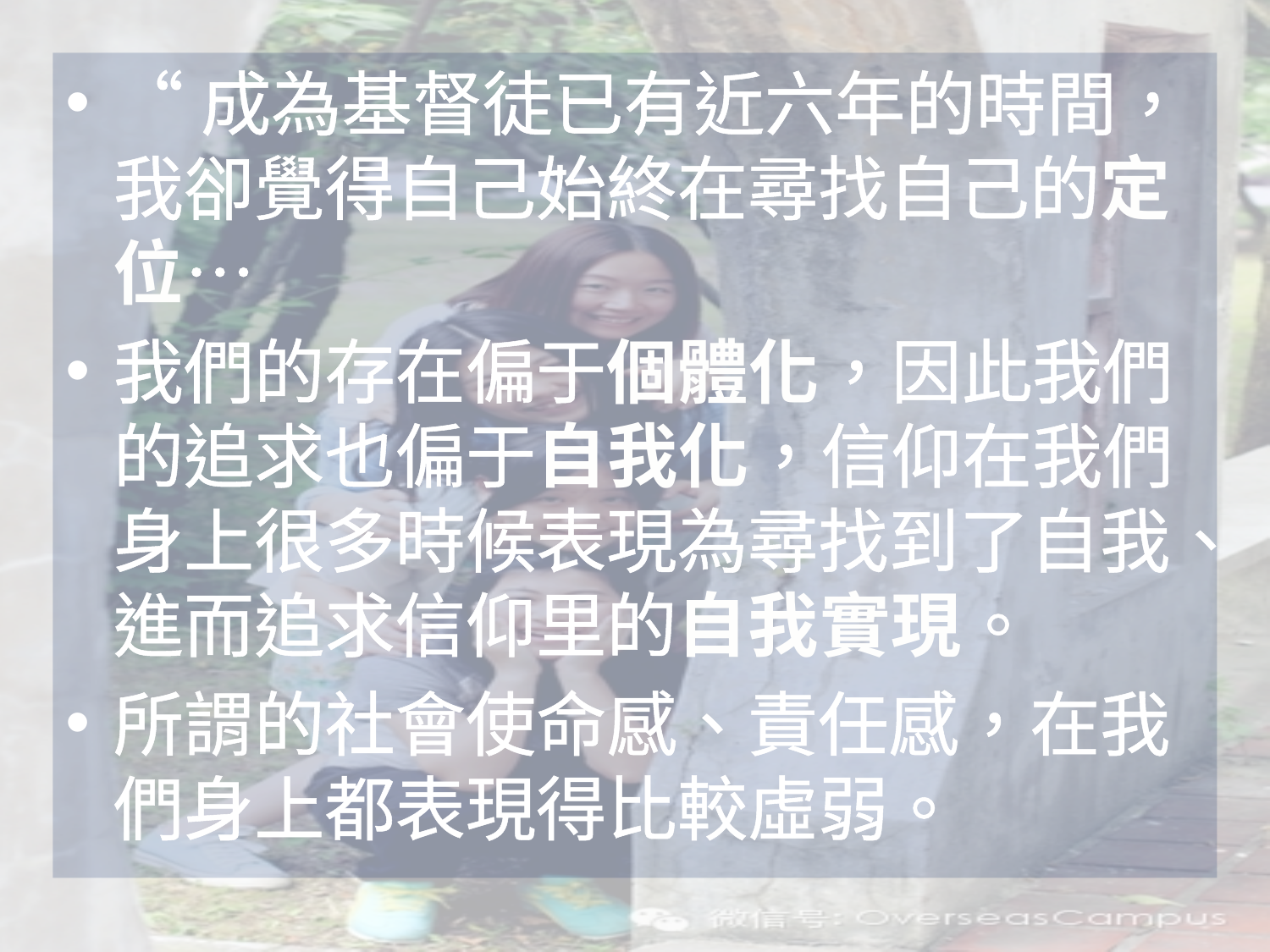

“成為基督徒已有近六年的時間，我卻覺得自己始終在尋找自己的定位…
我們的存在偏于個體化，因此我們的追求也偏于自我化，信仰在我們身上很多時候表現為尋找到了自我、進而追求信仰里的自我實現。
所謂的社會使命感、責任感，在我們身上都表現得比較虛弱。